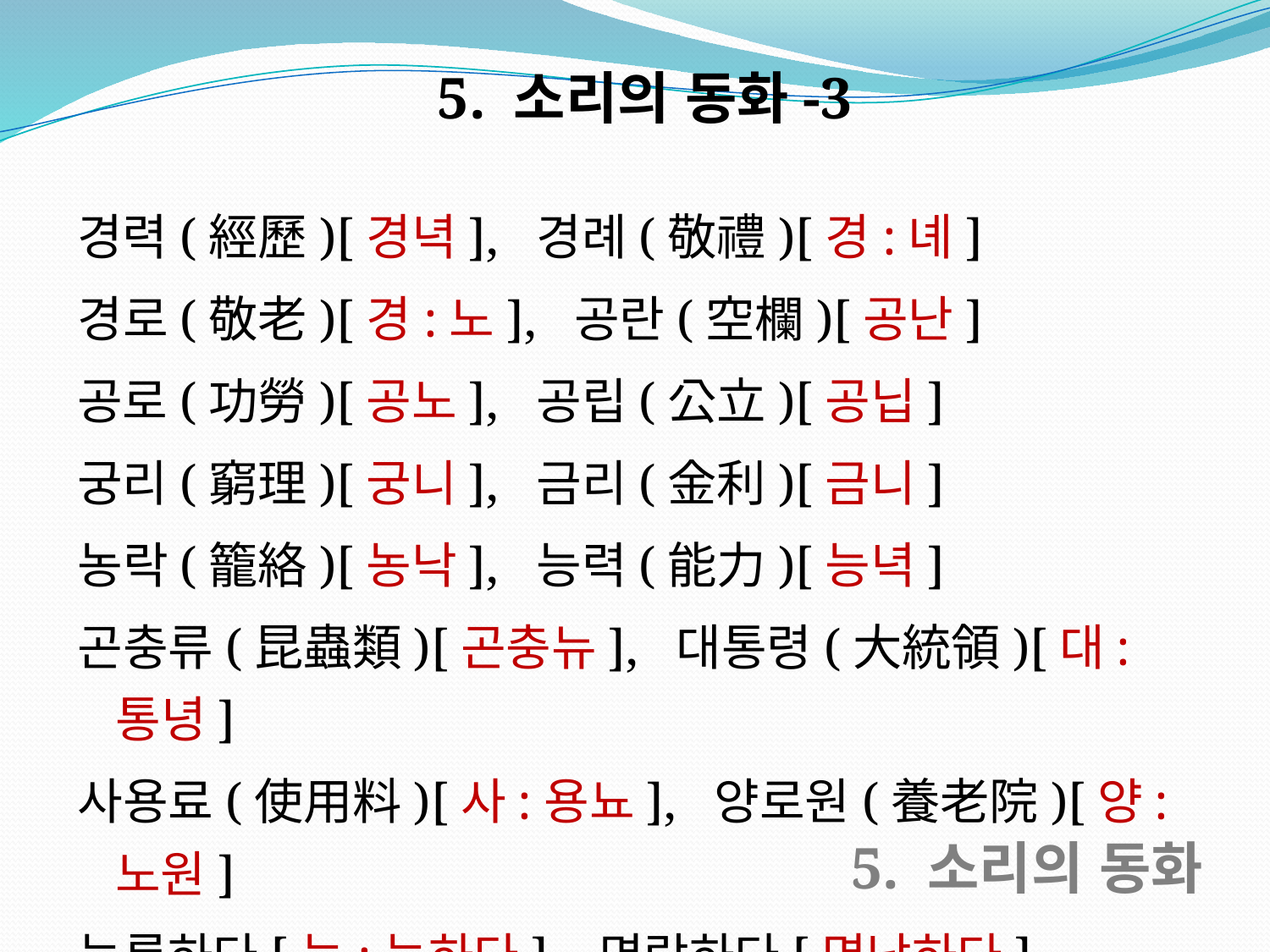

5. 소리의 동화-3
경력(經歷)[경녁],  경례(敬禮)[경:녜]
경로(敬老)[경:노],  공란(空欄)[공난]
공로(功勞)[공노],  공립(公立)[공닙]
궁리(窮理)[궁니],  금리(金利)[금니]
농락(籠絡)[농낙],  능력(能力)[능녁]
곤충류(昆蟲類)[곤충뉴],  대통령(大統領)[대:통녕]
사용료(使用料)[사:용뇨],  양로원(養老院)[양:노원]
늠름하다[늠:늠하다],  명랑하다[명낭하다]
5. 소리의 동화